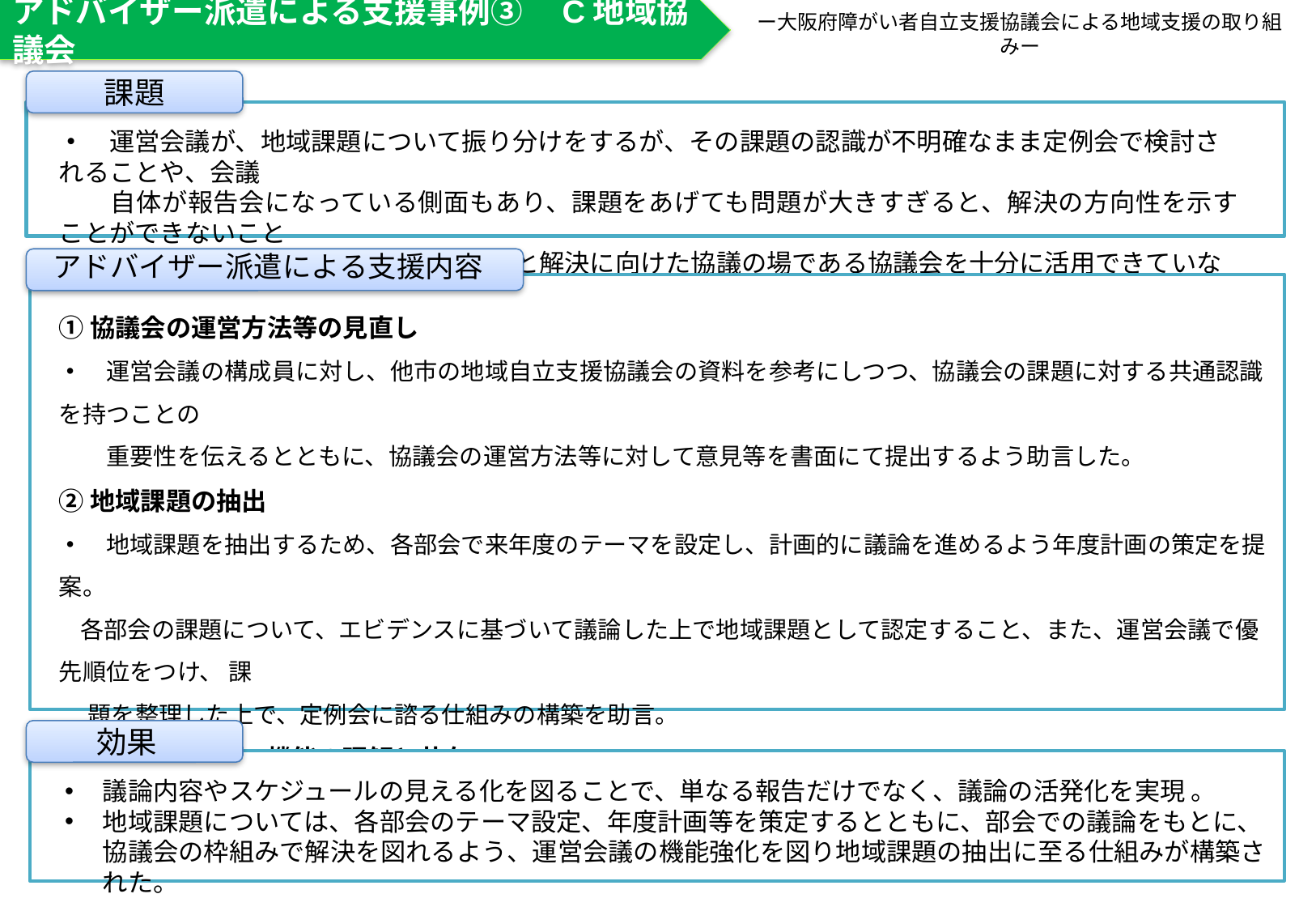

アドバイザー派遣による支援事例③　C地域協議会
ー大阪府障がい者自立支援協議会による地域支援の取り組みー
課題

・　運営会議が、地域課題について振り分けをするが、その課題の認識が不明確なまま定例会で検討されることや、会議
　　自体が報告会になっている側面もあり、課題をあげても問題が大きすぎると、解決の方向性を示すことができないこと
　　があげられる。現状地域課題の抽出と解決に向けた協議の場である協議会を十分に活用できていない。

アドバイザー派遣による支援内容

①協議会の運営方法等の見直し
・　運営会議の構成員に対し、他市の地域自立支援協議会の資料を参考にしつつ、協議会の課題に対する共通認識を持つことの
　　重要性を伝えるとともに、協議会の運営方法等に対して意見等を書面にて提出するよう助言した。
➁地域課題の抽出
・　地域課題を抽出するため、各部会で来年度のテーマを設定し、計画的に議論を進めるよう年度計画の策定を提案。
   各部会の課題について、エビデンスに基づいて議論した上で地域課題として認定すること、また、運営会議で優先順位をつけ、 課
　 題を整理した上で、定例会に諮る仕組みの構築を助言。
③協議会の役割・機能の理解と共有
・　運営会議での具体的な議論内容を通じて、協議会の目的や役割・機能の再確認を行った。

効果

議論内容やスケジュールの見える化を図ることで、単なる報告だけでなく、議論の活発化を実現 。
地域課題については、各部会のテーマ設定、年度計画等を策定するとともに、部会での議論をもとに、協議会の枠組みで解決を図れるよう、運営会議の機能強化を図り地域課題の抽出に至る仕組みが構築された。